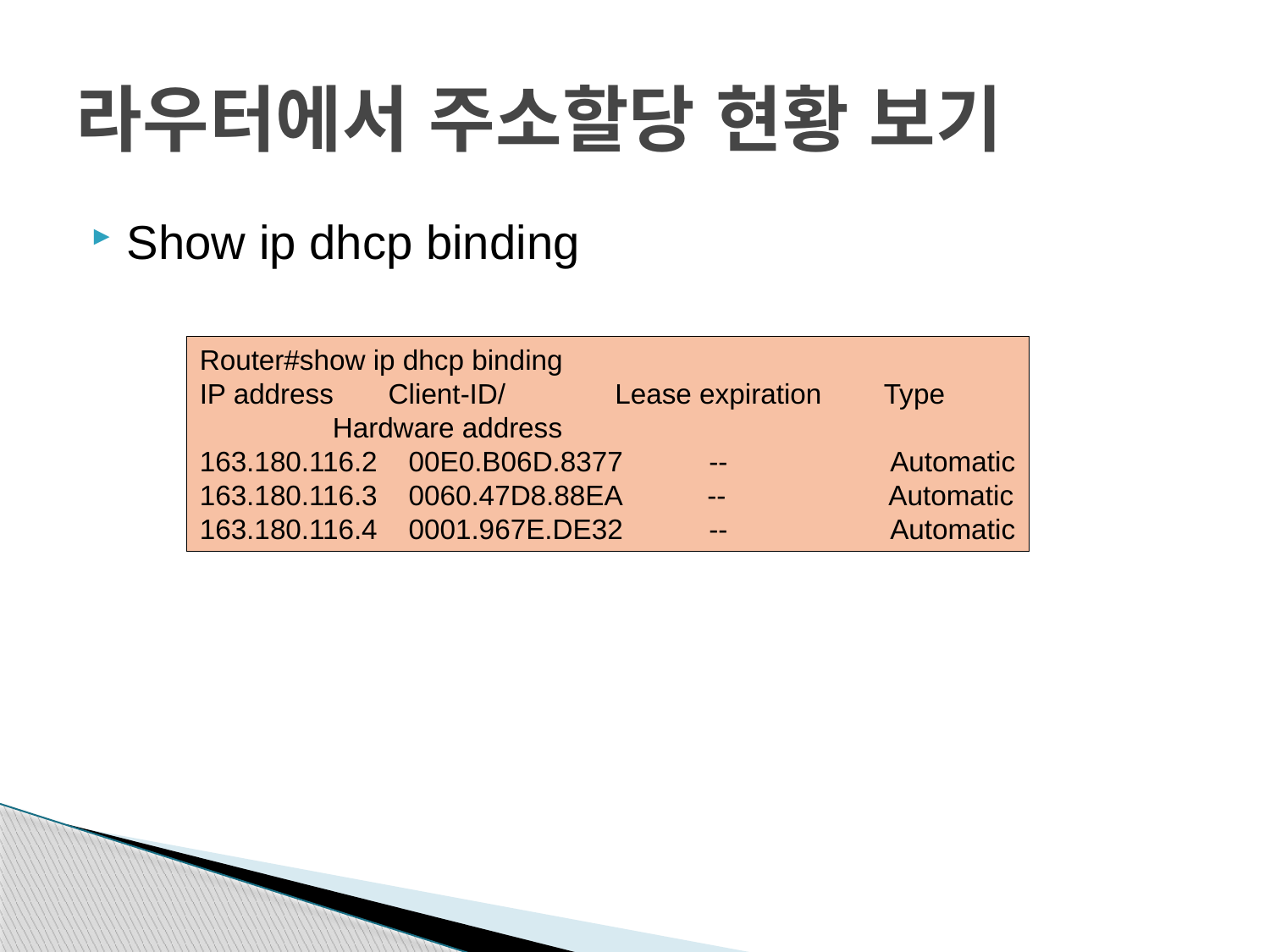

# 라우터에서 주소할당 현황 보기
Show ip dhcp binding
Router#show ip dhcp binding
IP address       Client-ID/              Lease expiration        Type
                 Hardware address
163.180.116.2    00E0.B06D.8377           --                     Automatic
163.180.116.3    0060.47D8.88EA           --                     Automatic
163.180.116.4    0001.967E.DE32           --                     Automatic